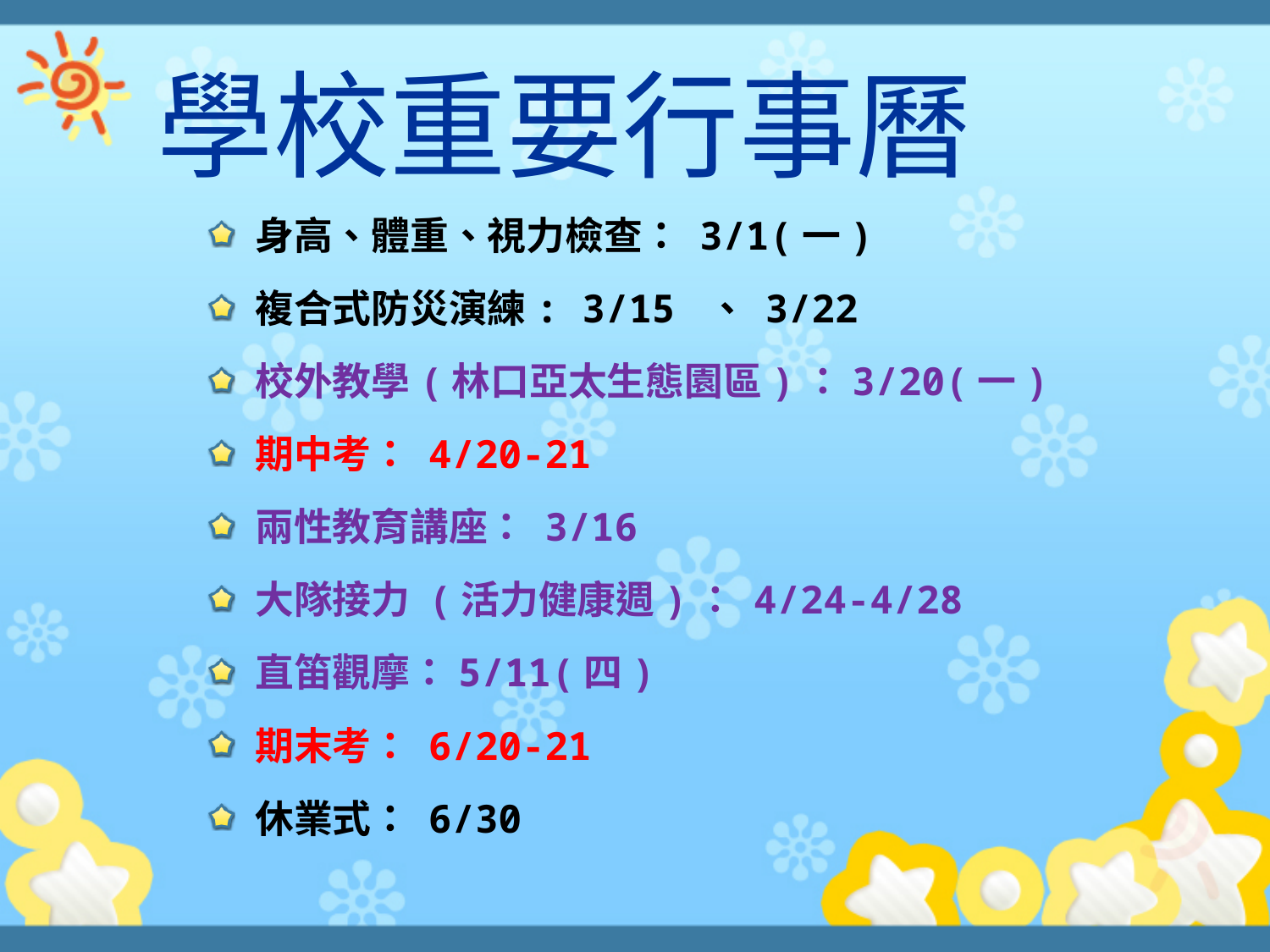

學校重要行事曆
身高、體重、視力檢查： 3/1(一)
複合式防災演練: 3/15 、 3/22
校外教學(林口亞太生態園區)：3/20(一)
期中考： 4/20-21
兩性教育講座： 3/16
大隊接力 (活力健康週)： 4/24-4/28
直笛觀摩：5/11(四)
期末考： 6/20-21
休業式： 6/30